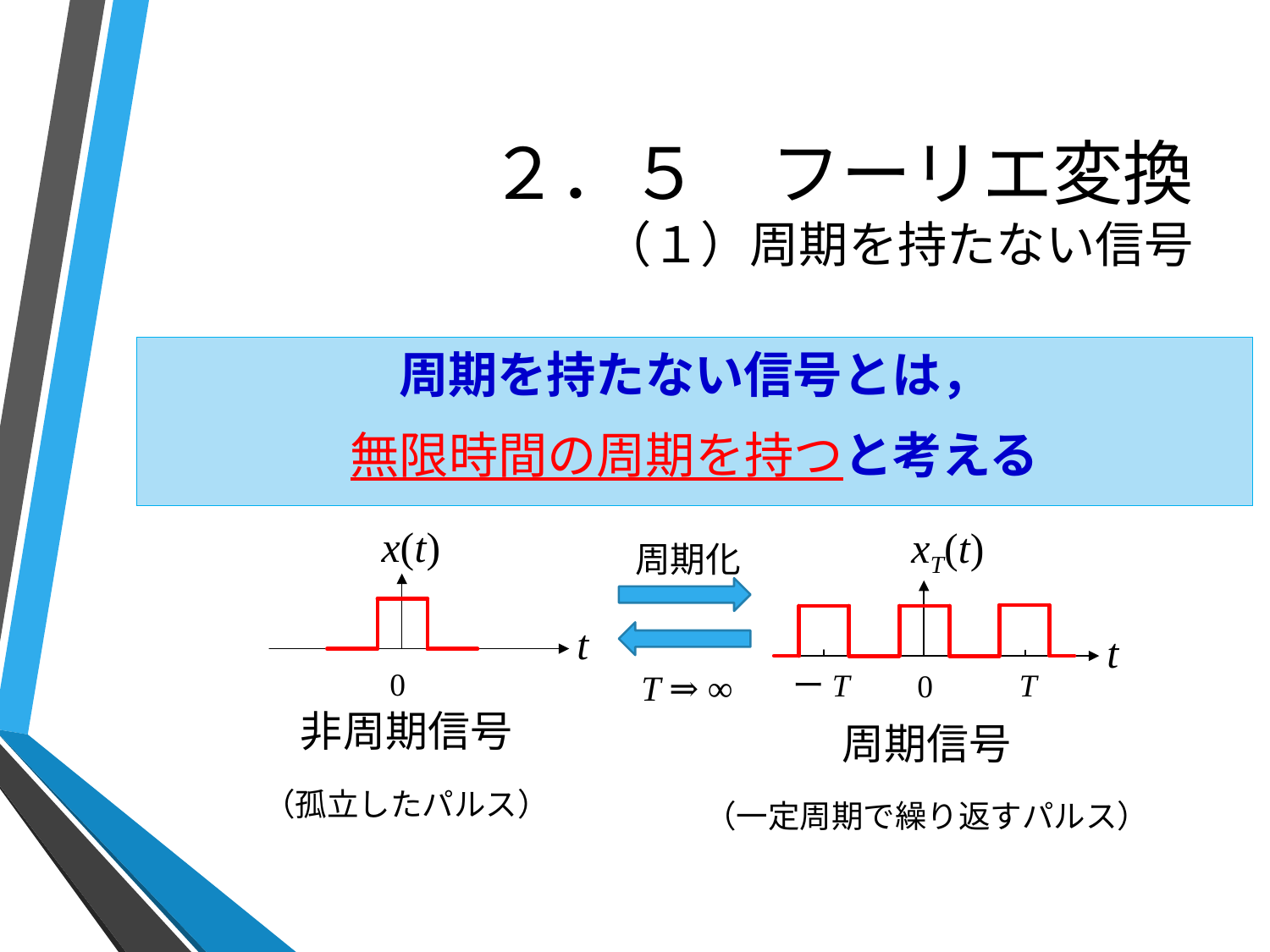

# ２．５　フーリエ変換 （１）周期を持たない信号
周期を持たない信号とは，
無限時間の周期を持つと考える
x(t)
xT(t)
周期化

t

t
0
T ⇒ ∞
ーT
T
0
非周期信号
（孤立したパルス）
周期信号
（一定周期で繰り返すパルス）